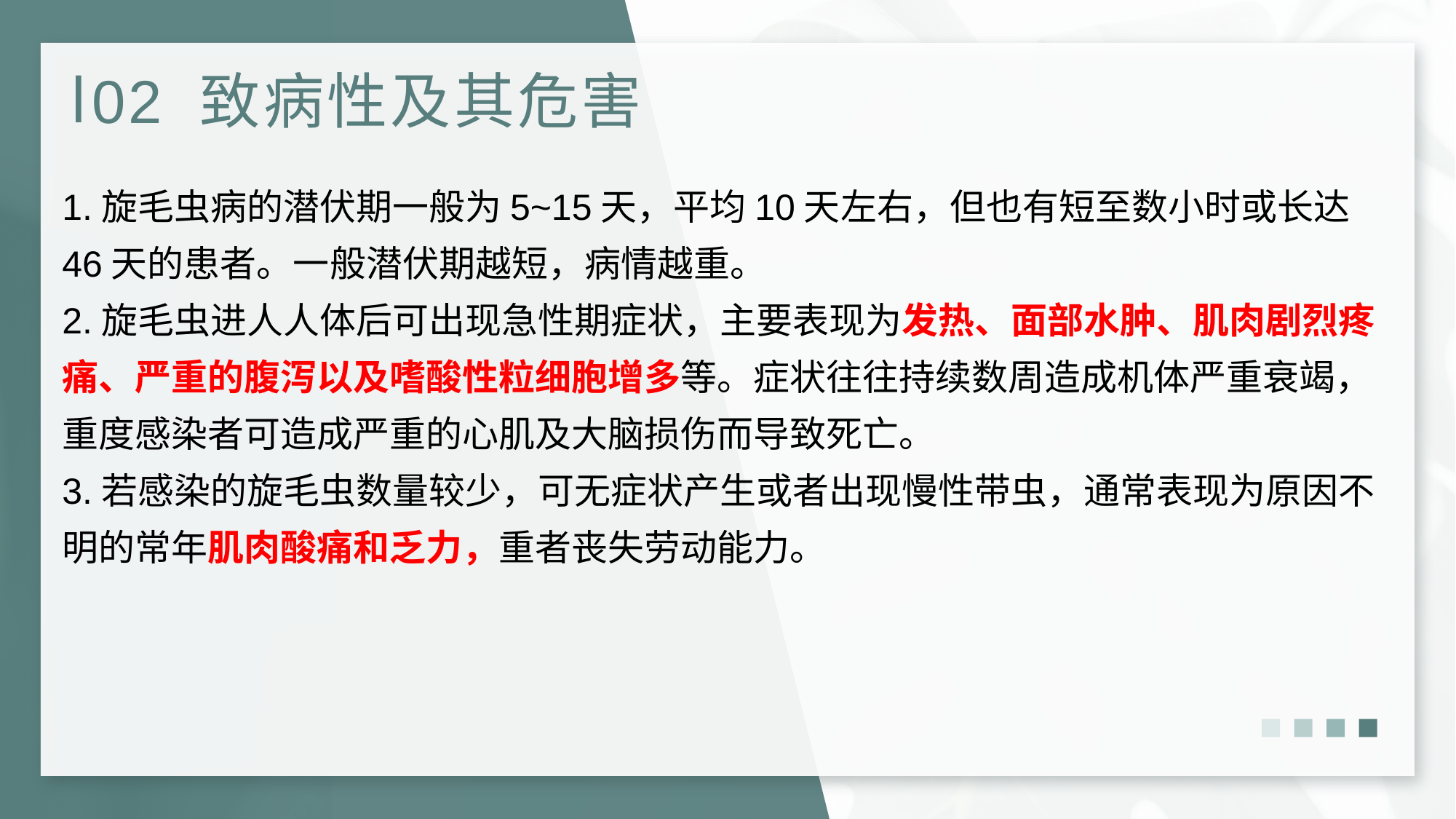

# 02 致病性及其危害
1.旋毛虫病的潜伏期一般为5~15天，平均10天左右，但也有短至数小时或长达46天的患者。一般潜伏期越短，病情越重。
2.旋毛虫进人人体后可出现急性期症状，主要表现为发热、面部水肿、肌肉剧烈疼痛、严重的腹泻以及嗜酸性粒细胞增多等。症状往往持续数周造成机体严重衰竭，重度感染者可造成严重的心肌及大脑损伤而导致死亡。
3.若感染的旋毛虫数量较少，可无症状产生或者出现慢性带虫，通常表现为原因不明的常年肌肉酸痛和乏力，重者丧失劳动能力。